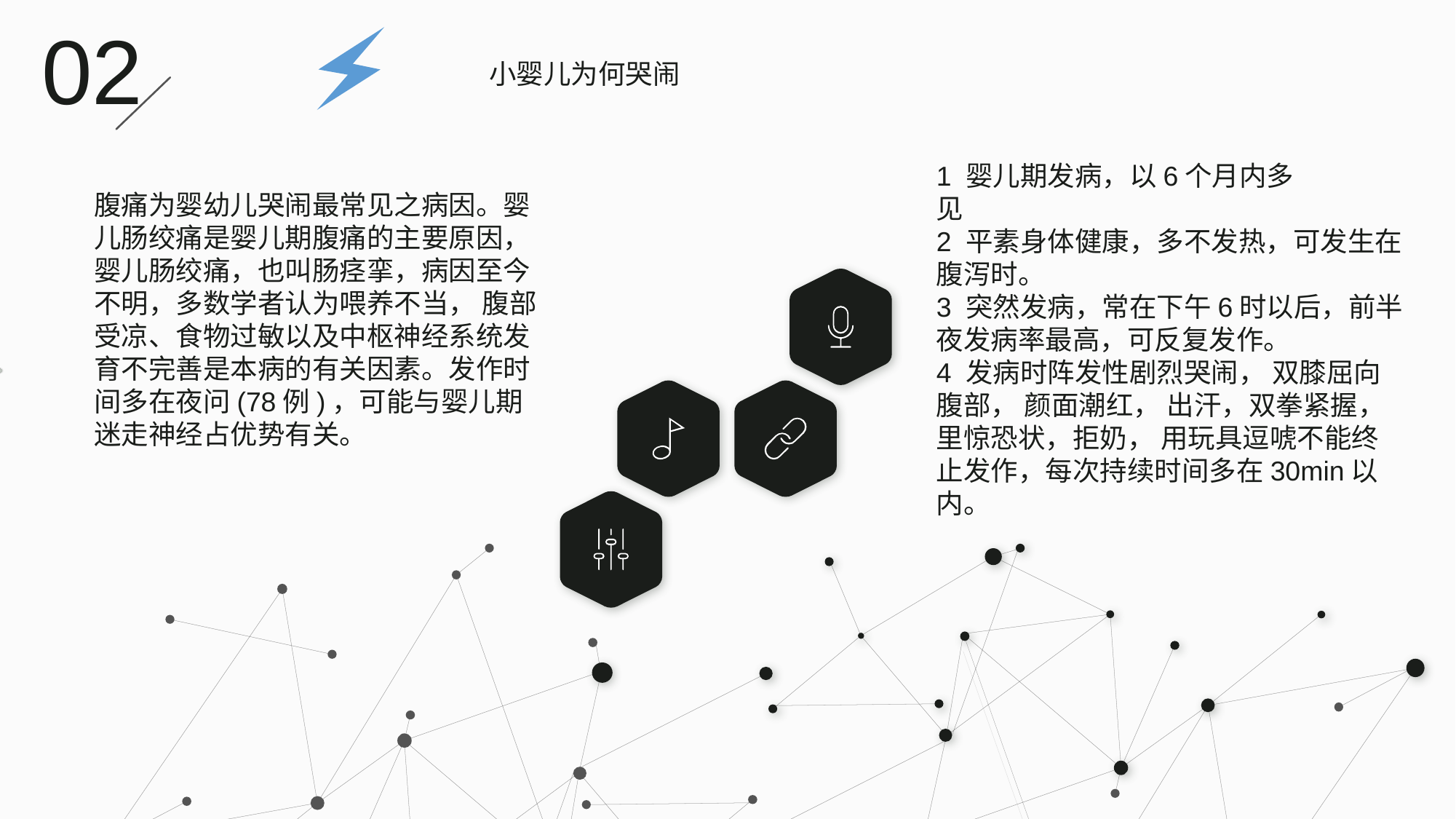

02

小婴儿为何哭闹
1 婴儿期发病，以6个月内多
见
2 平素身体健康，多不发热，可发生在腹泻时。
3 突然发病，常在下午6时以后，前半夜发病率最高，可反复发作。
4 发病时阵发性剧烈哭闹， 双膝屈向腹部， 颜面潮红， 出汗，双拳紧握， 里惊恐状，拒奶， 用玩具逗唬不能终止发作，每次持续时间多在30min以内。
腹痛为婴幼儿哭闹最常见之病因。婴儿肠绞痛是婴儿期腹痛的主要原因，婴儿肠绞痛，也叫肠痉挛，病因至今不明，多数学者认为喂养不当， 腹部受凉、食物过敏以及中枢神经系统发育不完善是本病的有关因素。发作时间多在夜问(78例)，可能与婴儿期迷走神经占优势有关。